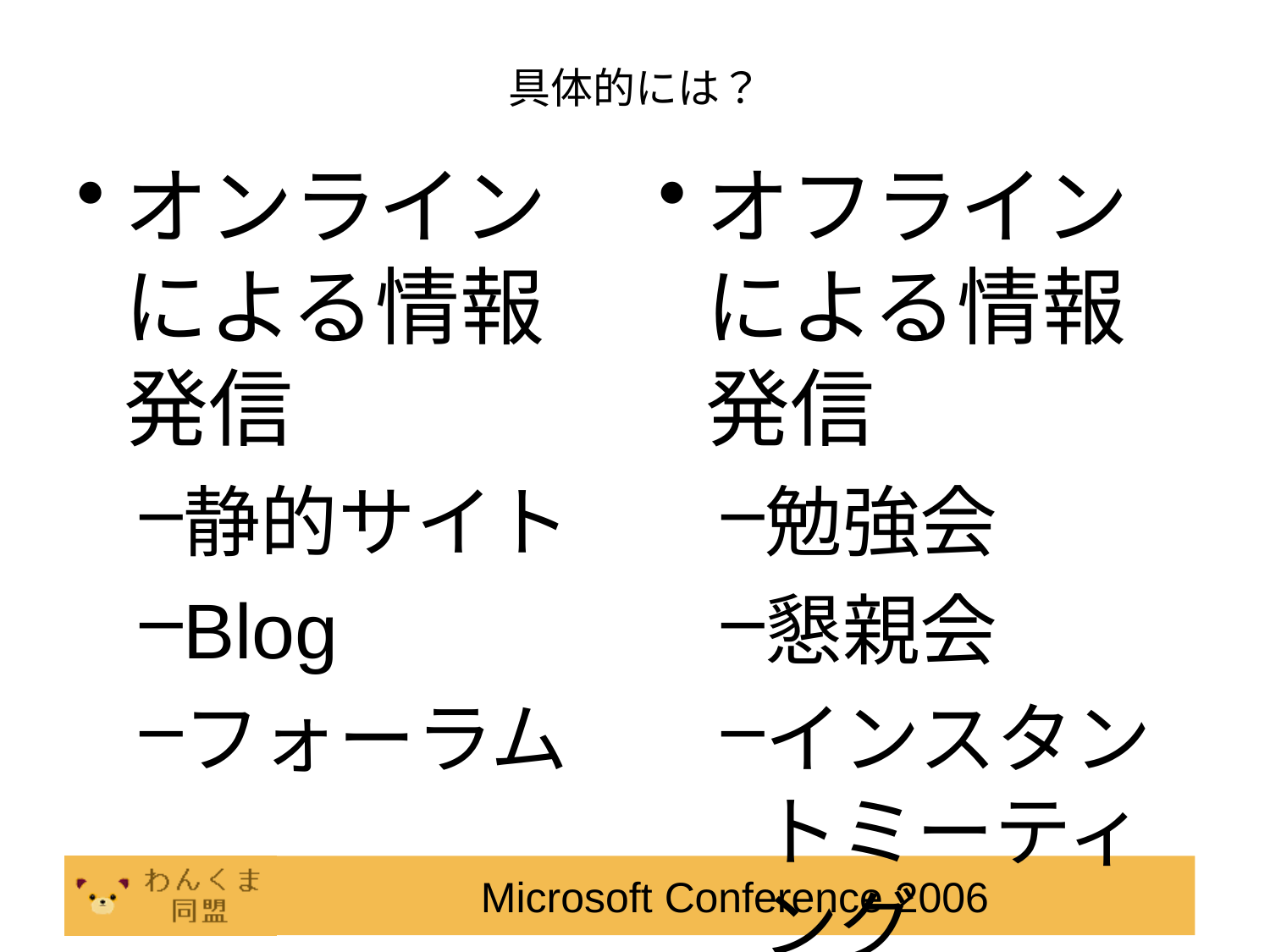

# 具体的には？
オンラインによる情報発信
静的サイト
Blog
フォーラム

オフラインによる情報発信
勉強会
懇親会
インスタントミーティング